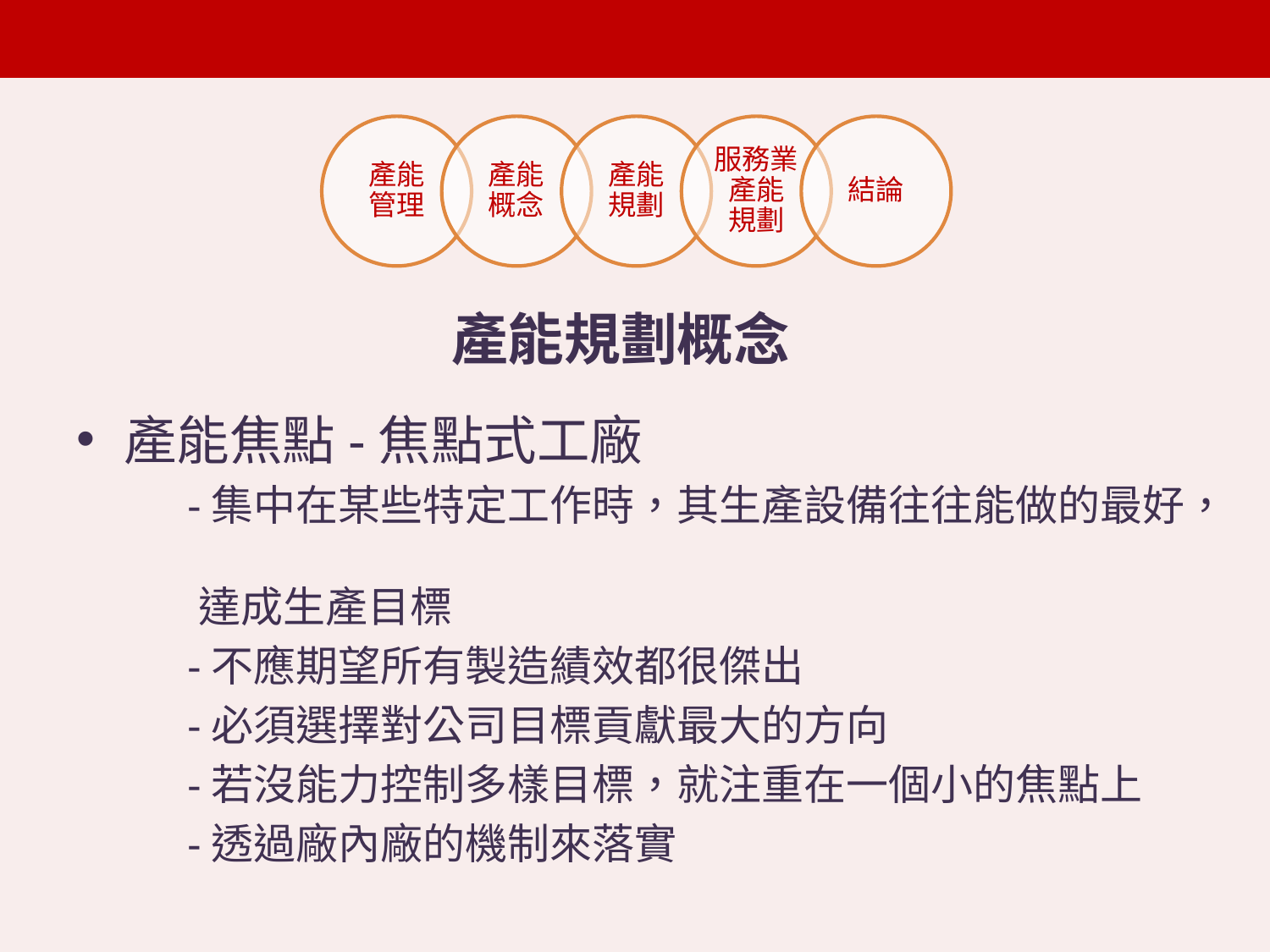

產能
管理
產能
概念
產能
規劃
服務業產能
規劃
結論
                            產能規劃概念

產能焦點-焦點式工廠
    -集中在某些特定工作時，其生產設備往往能做的最好，
  達成生產目標
    -不應期望所有製造績效都很傑出
    -必須選擇對公司目標貢獻最大的方向
    -若沒能力控制多樣目標，就注重在一個小的焦點上
    -透過廠內廠的機制來落實